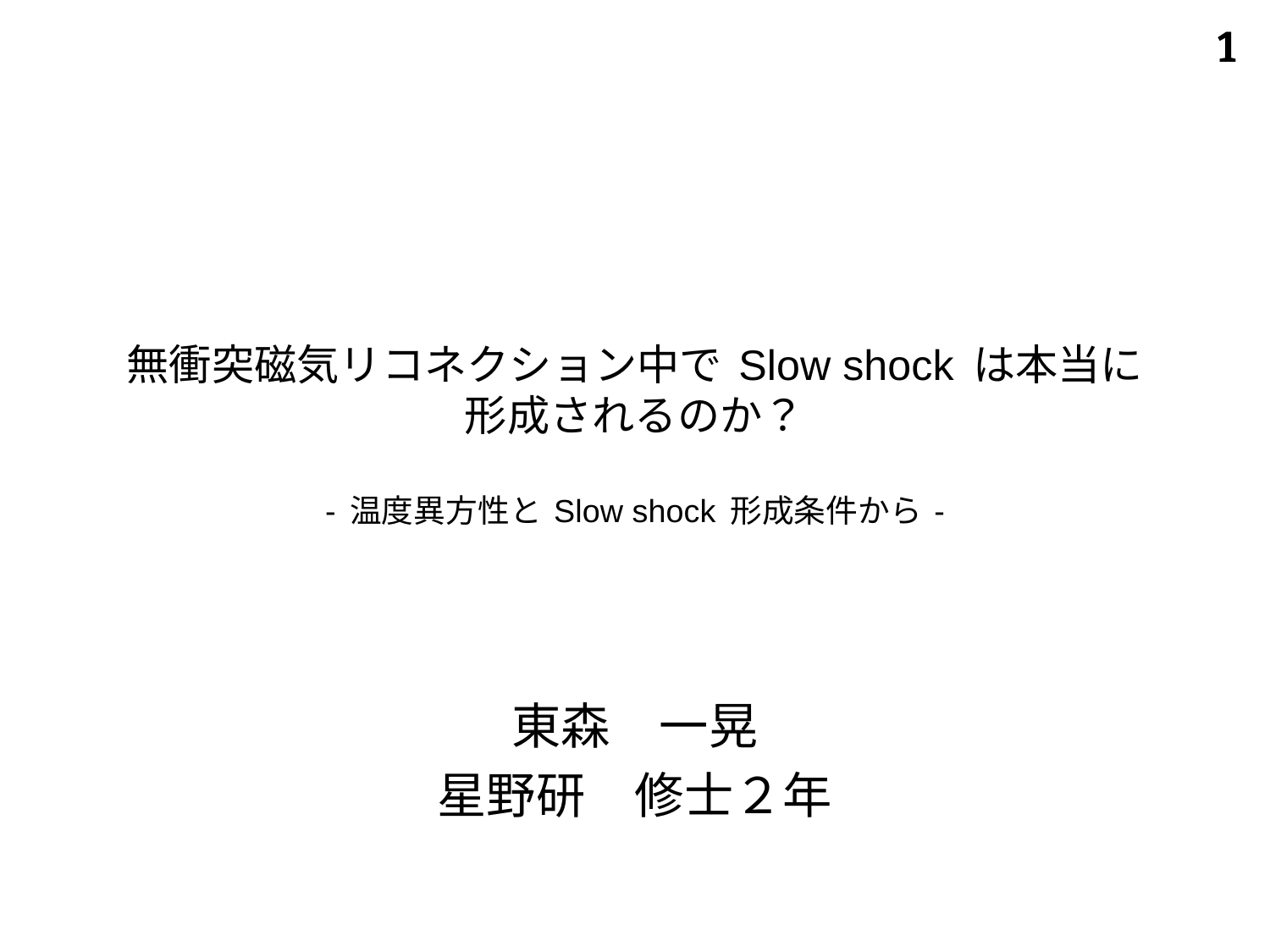

1
# 無衝突磁気リコネクション中で Slow shock は本当に形成されるのか？ - 温度異方性と Slow shock 形成条件から -
東森　一晃
星野研　修士２年